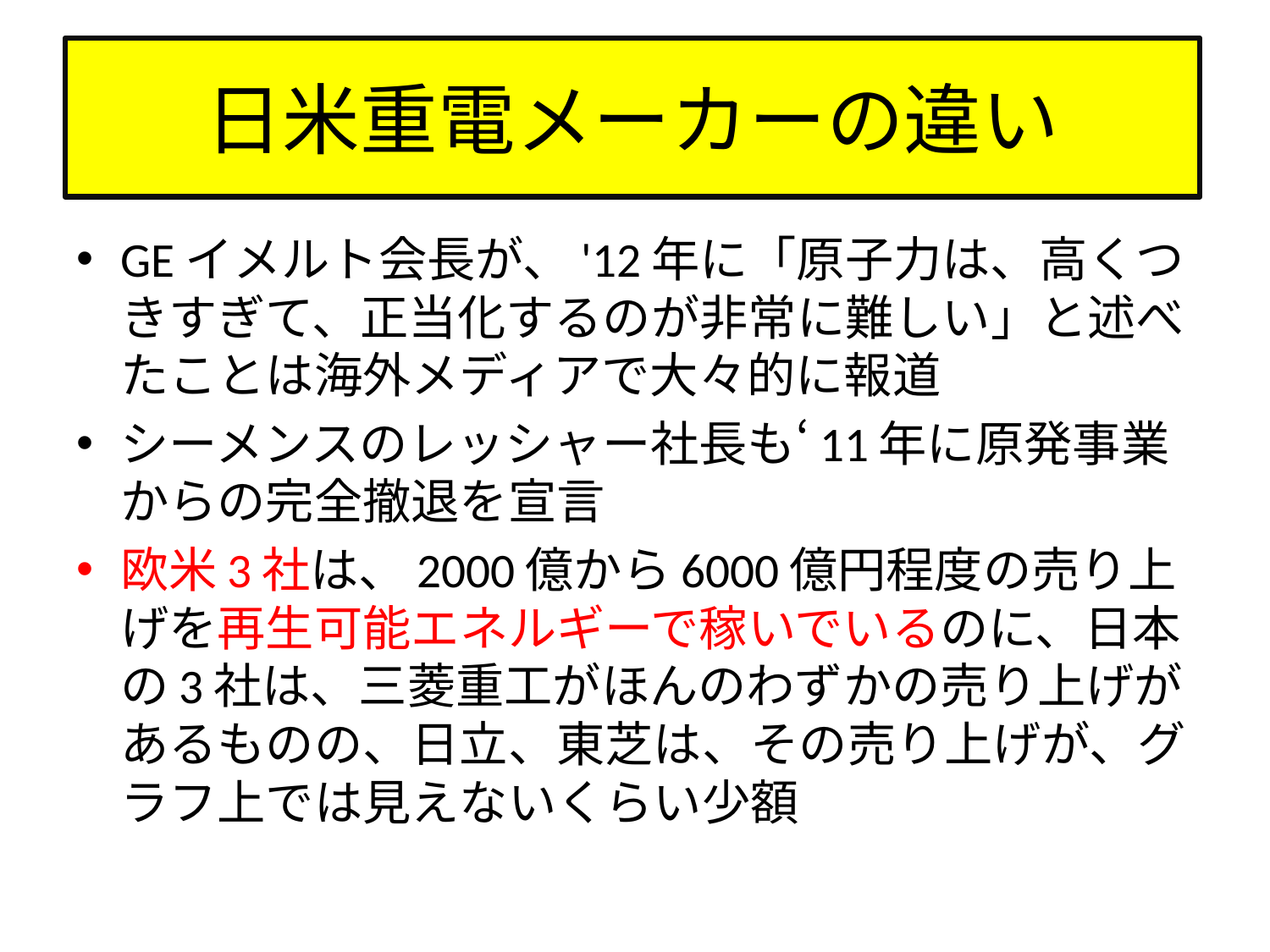

# 日米重電メーカーの違い
GEイメルト会長が、'12年に「原子力は、高くつきすぎて、正当化するのが非常に難しい」と述べたことは海外メディアで大々的に報道
シーメンスのレッシャー社長も‘11年に原発事業からの完全撤退を宣言
欧米3社は、2000億から6000億円程度の売り上げを再生可能エネルギーで稼いでいるのに、日本の3社は、三菱重工がほんのわずかの売り上げがあるものの、日立、東芝は、その売り上げが、グラフ上では見えないくらい少額